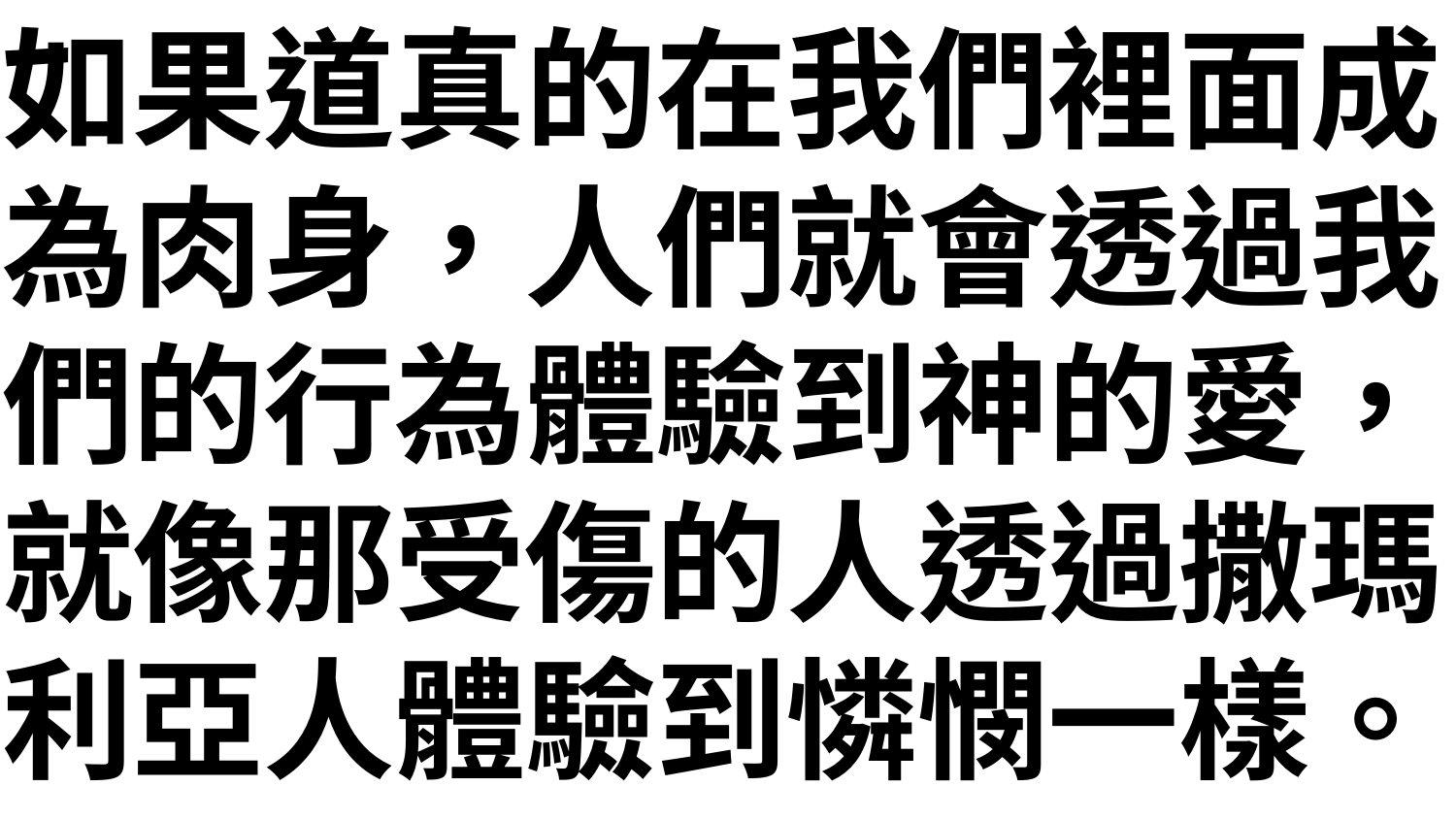

如果道真的在我們裡面成為肉身，人們就會透過我們的行為體驗到神的愛， 就像那受傷的人透過撒瑪利亞人體驗到憐憫一樣。